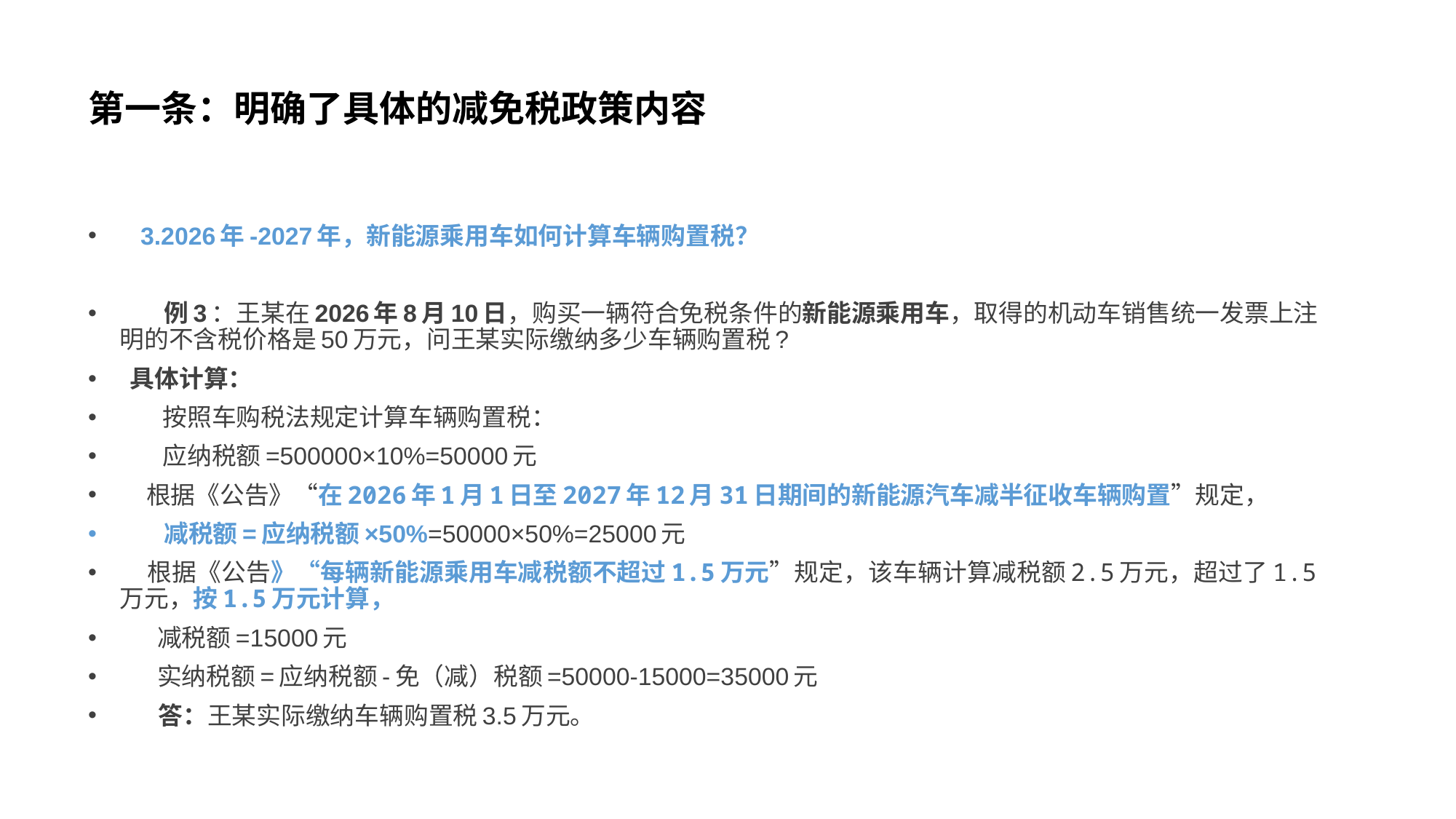

# 第一条：明确了具体的减免税政策内容
   3.2026年-2027年，新能源乘用车如何计算车辆购置税？

       例3：王某在2026年8月10日，购买一辆符合免税条件的新能源乘用车，取得的机动车销售统一发票上注明的不含税价格是50万元，问王某实际缴纳多少车辆购置税?
 具体计算：
       按照车购税法规定计算车辆购置税：
       应纳税额=500000×10%=50000元
    根据《公告》“在2026年1月1日至2027年12月31日期间的新能源汽车减半征收车辆购置”规定，
       减税额=应纳税额×50%=50000×50%=25000元
    根据《公告》“每辆新能源乘用车减税额不超过1.5万元”规定，该车辆计算减税额2.5万元，超过了1.5万元，按1.5万元计算，
      减税额=15000元
      实纳税额=应纳税额-免（减）税额=50000-15000=35000元
      答：王某实际缴纳车辆购置税3.5万元。